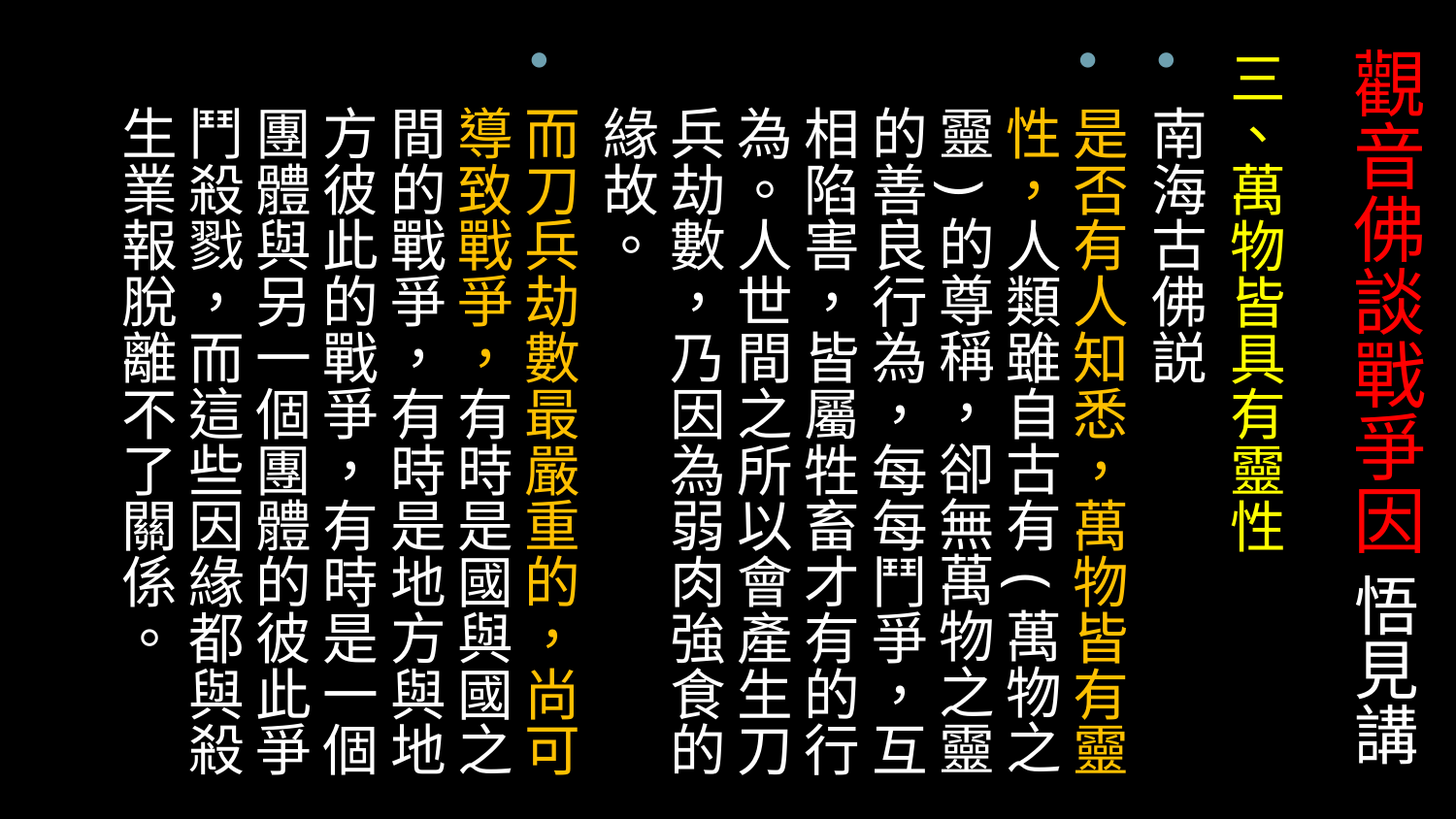

# 觀音佛談戰爭因 悟見講
三、萬物皆具有靈性
南海古佛説
是否有人知悉，萬物皆有靈性，人類雖自古有(萬物之靈)的尊稱，卻無萬物之靈的善良行為，每每鬥爭，互相陷害，皆屬牲畜才有的行為。人世間之所以會產生刀兵劫數，乃因為弱肉強食的緣故。
而刀兵劫數最嚴重的，尚可導致戰爭，有時是國與國之間的戰爭，有時是地方與地方彼此的戰爭，有時是一個團體與另一個團體的彼此爭鬥殺戮，而這些因緣都與殺生業報脫離不了關係。